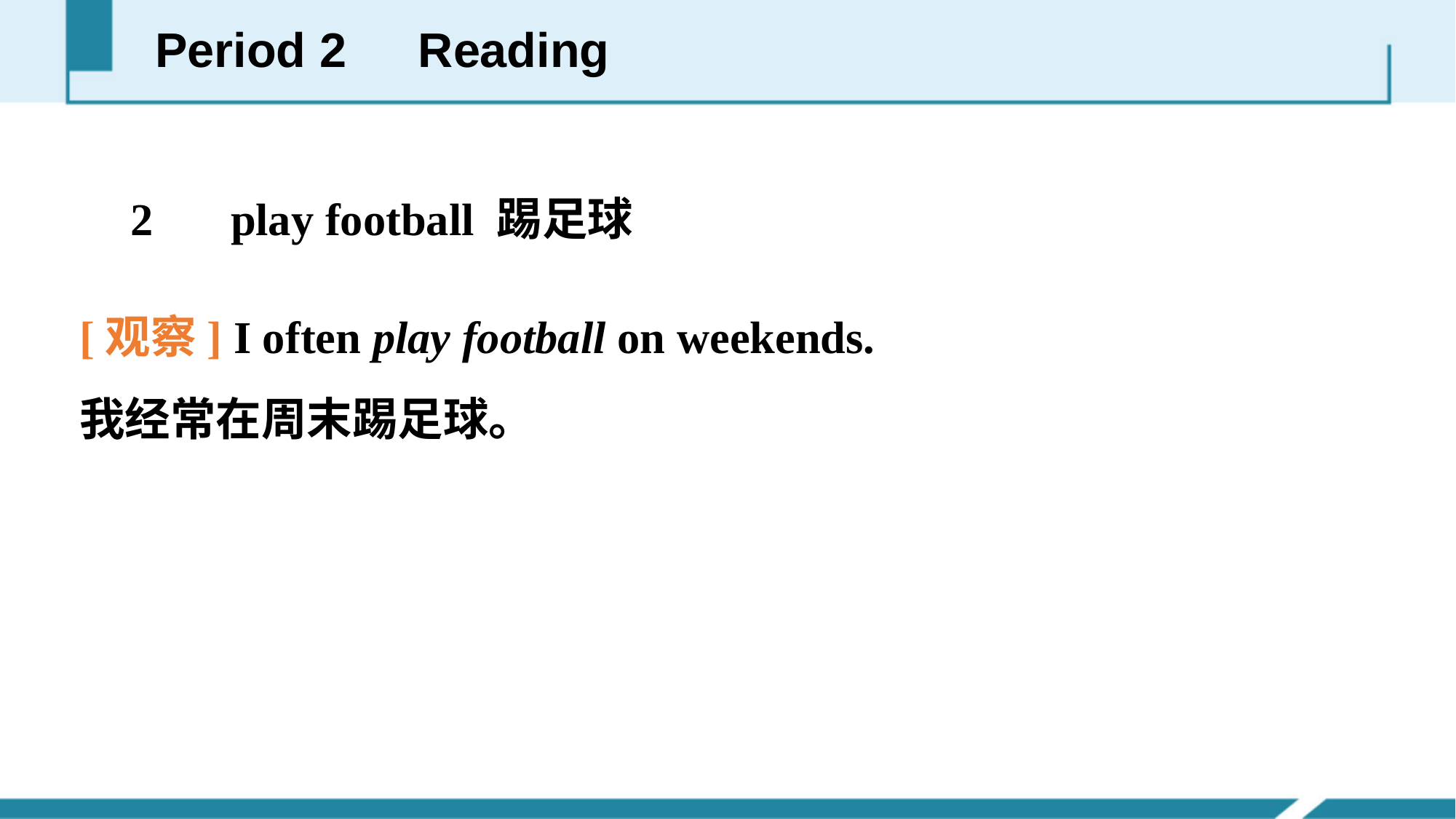

Period 2　Reading
　2　 play football 踢足球
[观察] I often play football on weekends.
我经常在周末踢足球。